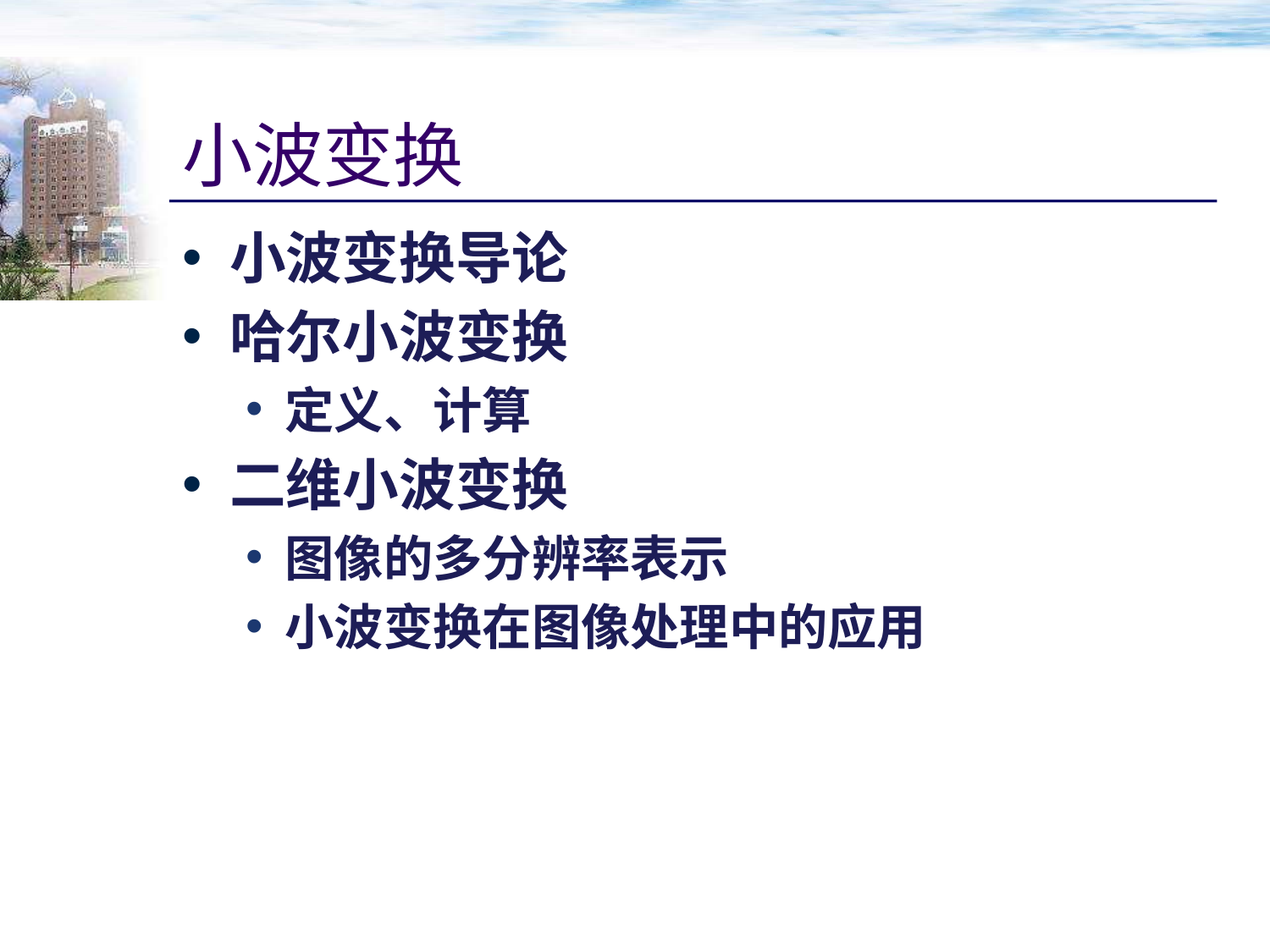

# 小波变换
小波变换导论
哈尔小波变换
定义、计算
二维小波变换
图像的多分辨率表示
小波变换在图像处理中的应用
10